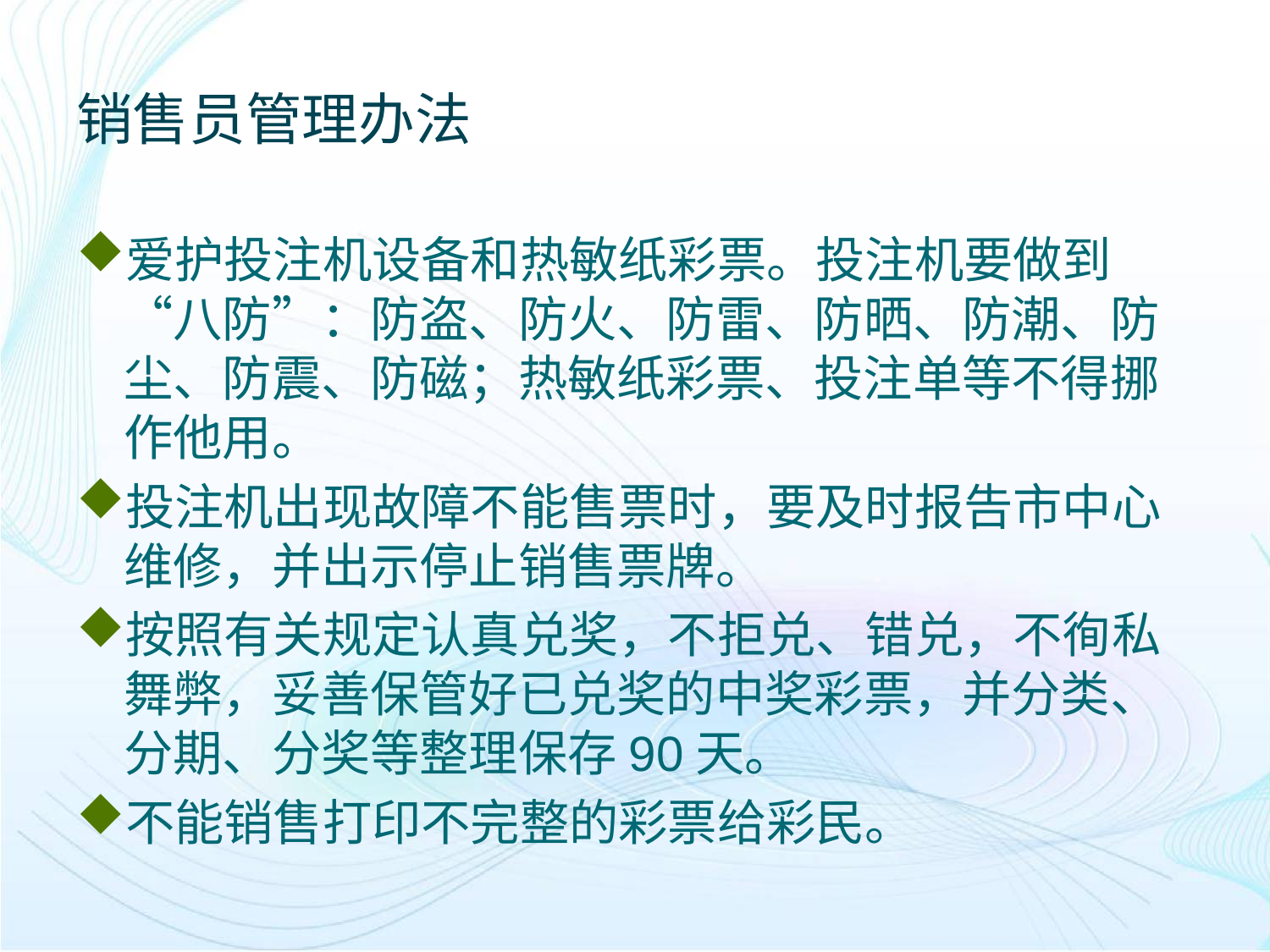

# 销售员管理办法
爱护投注机设备和热敏纸彩票。投注机要做到“八防”：防盗、防火、防雷、防晒、防潮、防尘、防震、防磁；热敏纸彩票、投注单等不得挪作他用。
投注机出现故障不能售票时，要及时报告市中心维修，并出示停止销售票牌。
按照有关规定认真兑奖，不拒兑、错兑，不徇私舞弊，妥善保管好已兑奖的中奖彩票，并分类、分期、分奖等整理保存90天。
不能销售打印不完整的彩票给彩民。